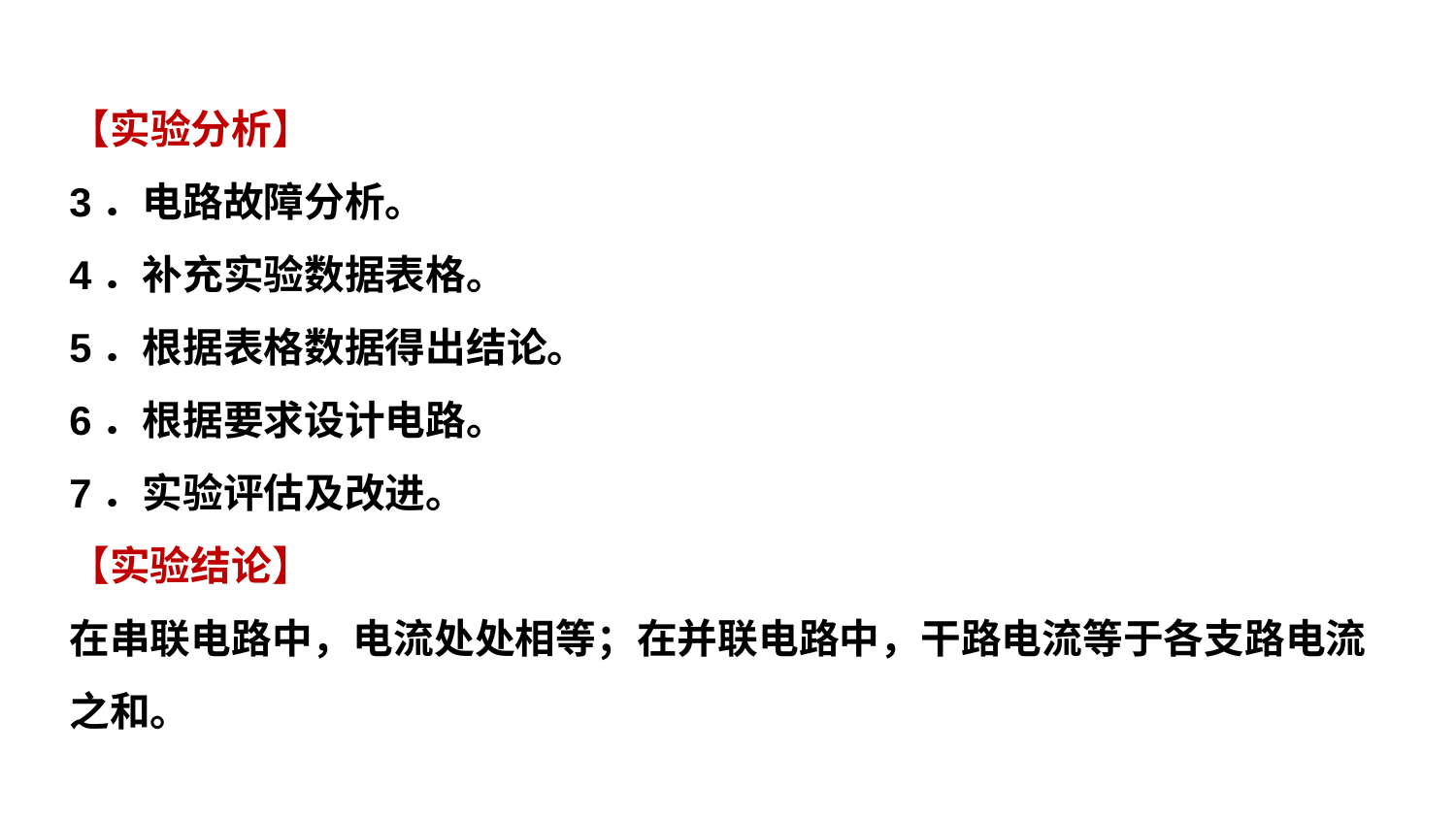

【实验分析】
3．电路故障分析。
4．补充实验数据表格。
5．根据表格数据得出结论。
6．根据要求设计电路。
7．实验评估及改进。
【实验结论】
在串联电路中，电流处处相等；在并联电路中，干路电流等于各支路电流之和。